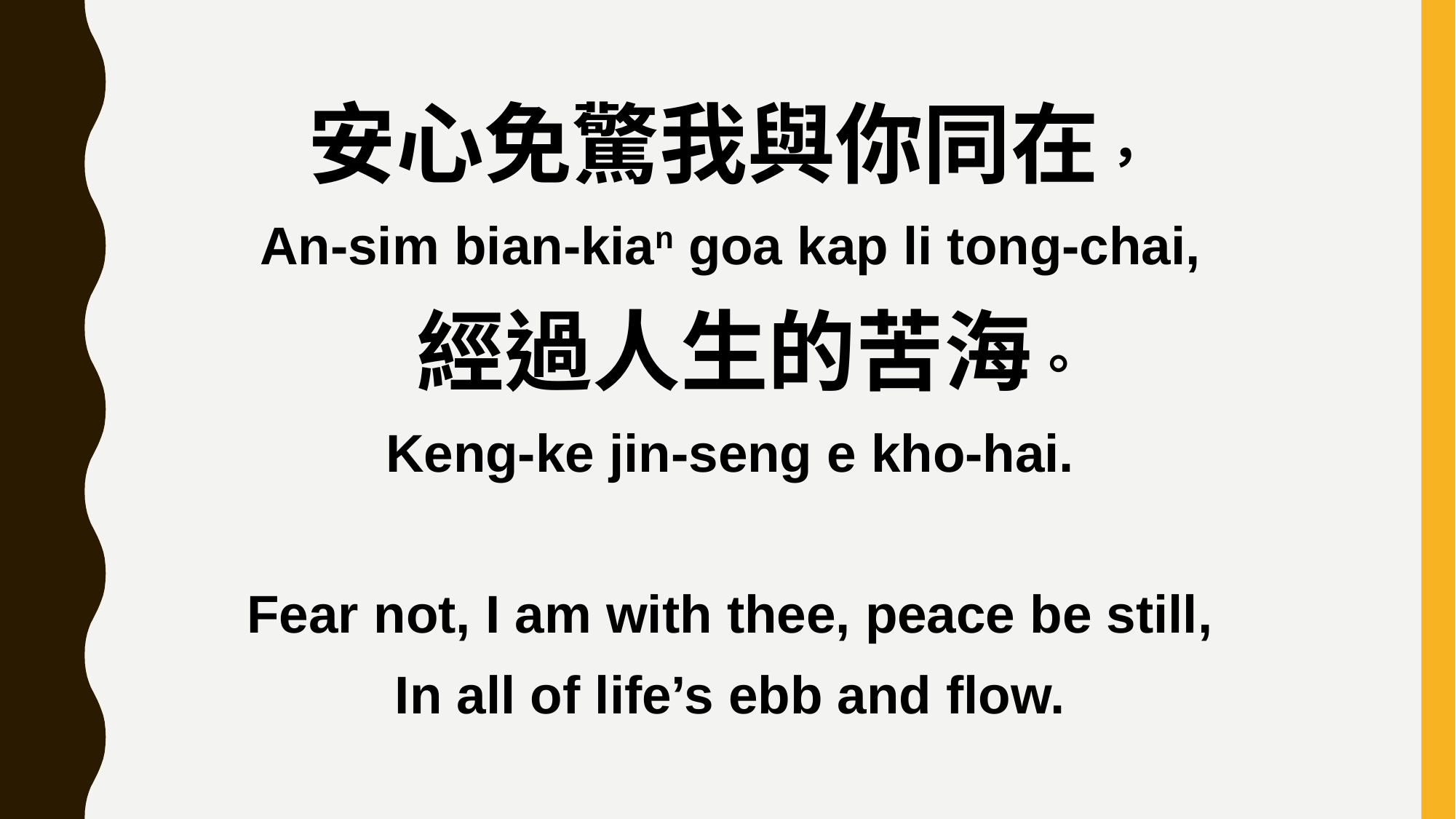

安心免驚我與你同在，
An-sim bian-kian goa kap li tong-chai,
 經過人生的苦海。
Keng-ke jin-seng e kho-hai.

Fear not, I am with thee, peace be still,
In all of life’s ebb and flow.